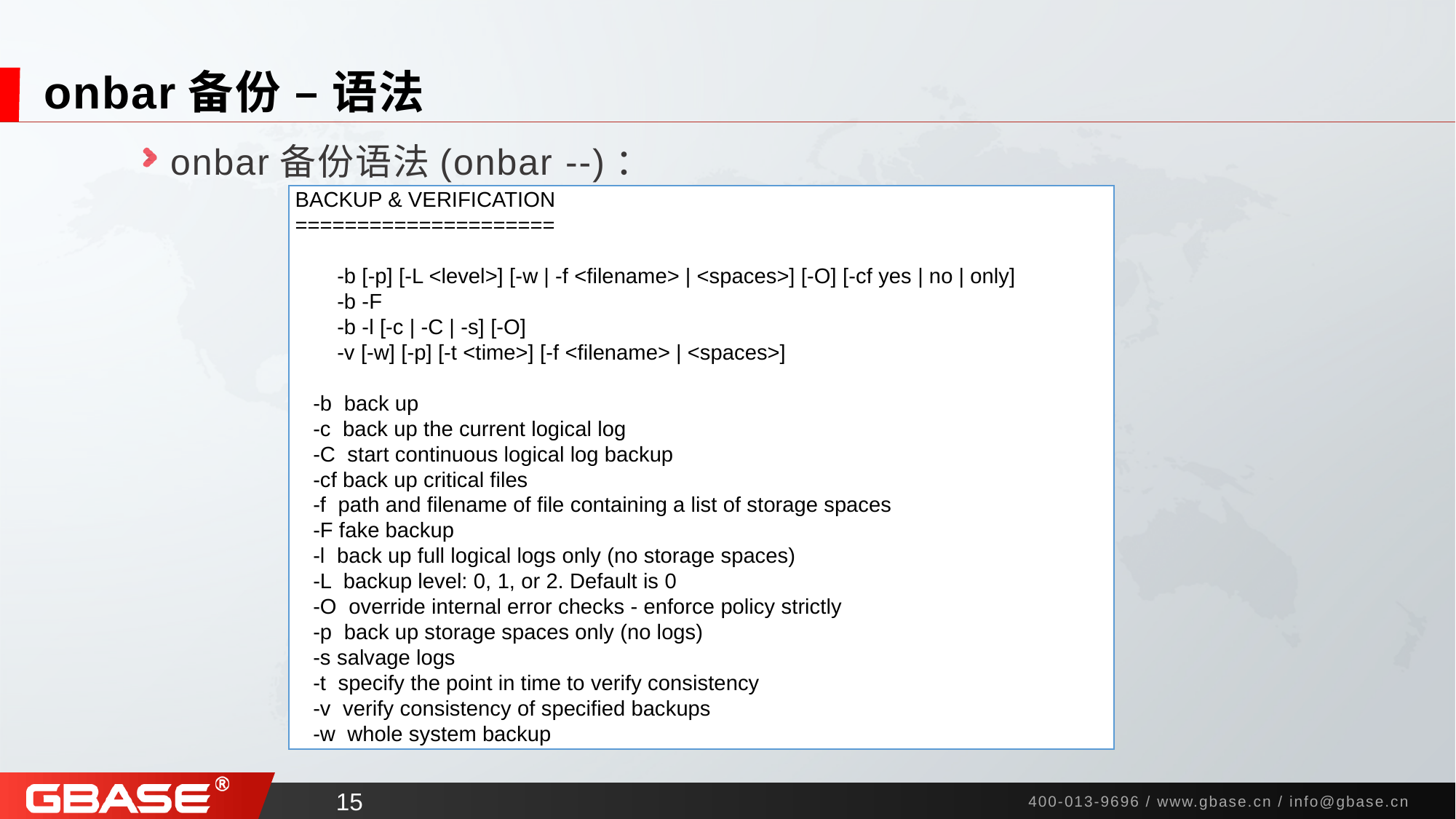

# onbar备份 – 语法
onbar备份语法(onbar --)：

 BACKUP & VERIFICATION
 =====================

        -b [-p] [-L <level>] [-w | -f <filename> | <spaces>] [-O] [-cf yes | no | only]
        -b -F
        -b -l [-c | -C | -s] [-O]
        -v [-w] [-p] [-t <time>] [-f <filename> | <spaces>]

    -b  back up
    -c  back up the current logical log
    -C  start continuous logical log backup
    -cf back up critical files
    -f  path and filename of file containing a list of storage spaces
    -F fake backup
    -l  back up full logical logs only (no storage spaces)
    -L  backup level: 0, 1, or 2. Default is 0
    -O  override internal error checks - enforce policy strictly
    -p  back up storage spaces only (no logs)
    -s salvage logs
    -t  specify the point in time to verify consistency
    -v  verify consistency of specified backups
    -w  whole system backup